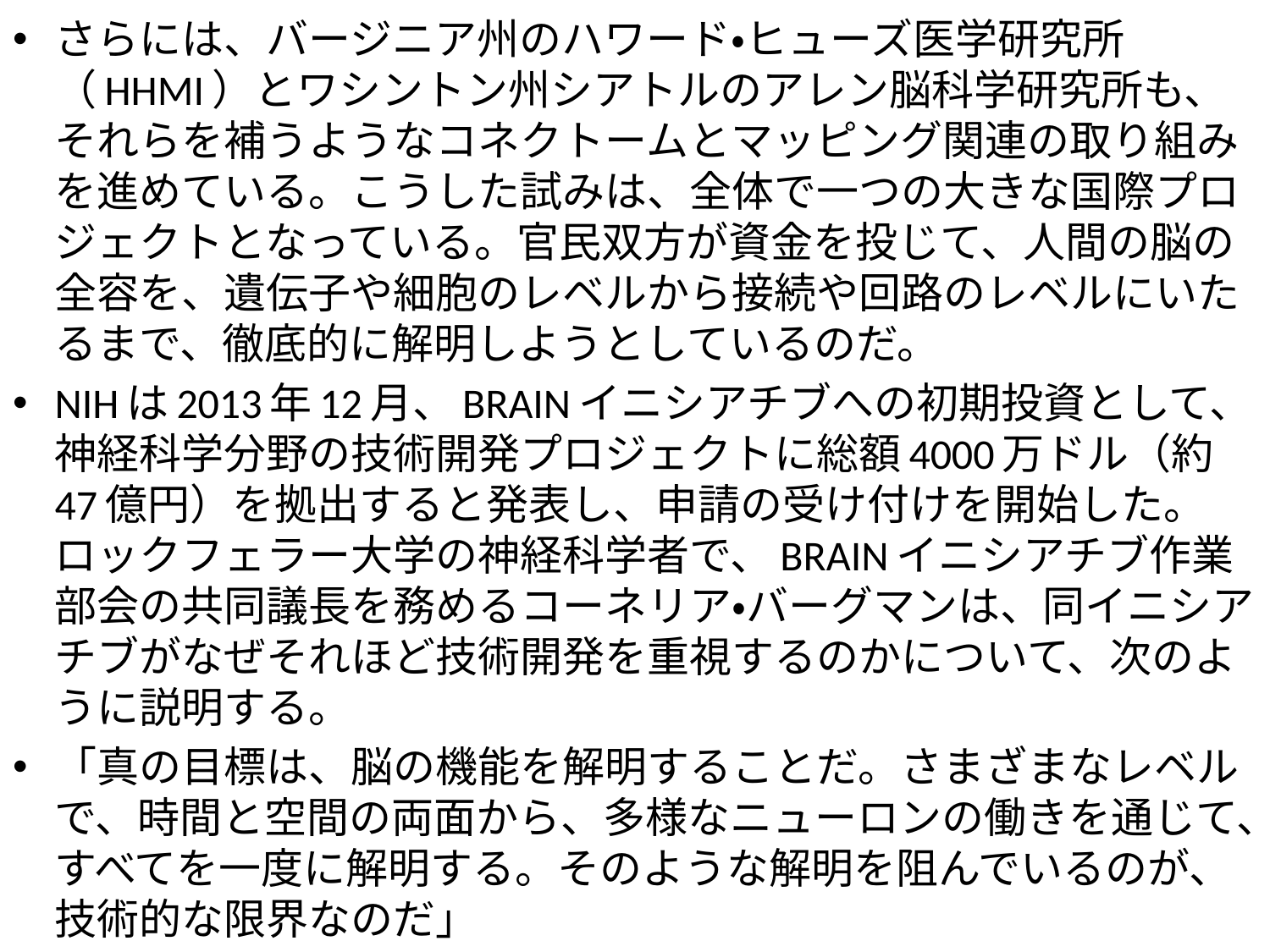

さらには、バージニア州のハワード・ヒューズ医学研究所（HHMI）とワシントン州シアトルのアレン脳科学研究所も、それらを補うようなコネクトームとマッピング関連の取り組みを進めている。こうした試みは、全体で一つの大きな国際プロジェクトとなっている。官民双方が資金を投じて、人間の脳の全容を、遺伝子や細胞のレベルから接続や回路のレベルにいたるまで、徹底的に解明しようとしているのだ。
NIHは2013年12月、BRAINイニシアチブへの初期投資として、神経科学分野の技術開発プロジェクトに総額4000万ドル（約47億円）を拠出すると発表し、申請の受け付けを開始した。ロックフェラー大学の神経科学者で、BRAINイニシアチブ作業部会の共同議長を務めるコーネリア・バーグマンは、同イニシアチブがなぜそれほど技術開発を重視するのかについて、次のように説明する。
「真の目標は、脳の機能を解明することだ。さまざまなレベルで、時間と空間の両面から、多様なニューロンの働きを通じて、すべてを一度に解明する。そのような解明を阻んでいるのが、技術的な限界なのだ」